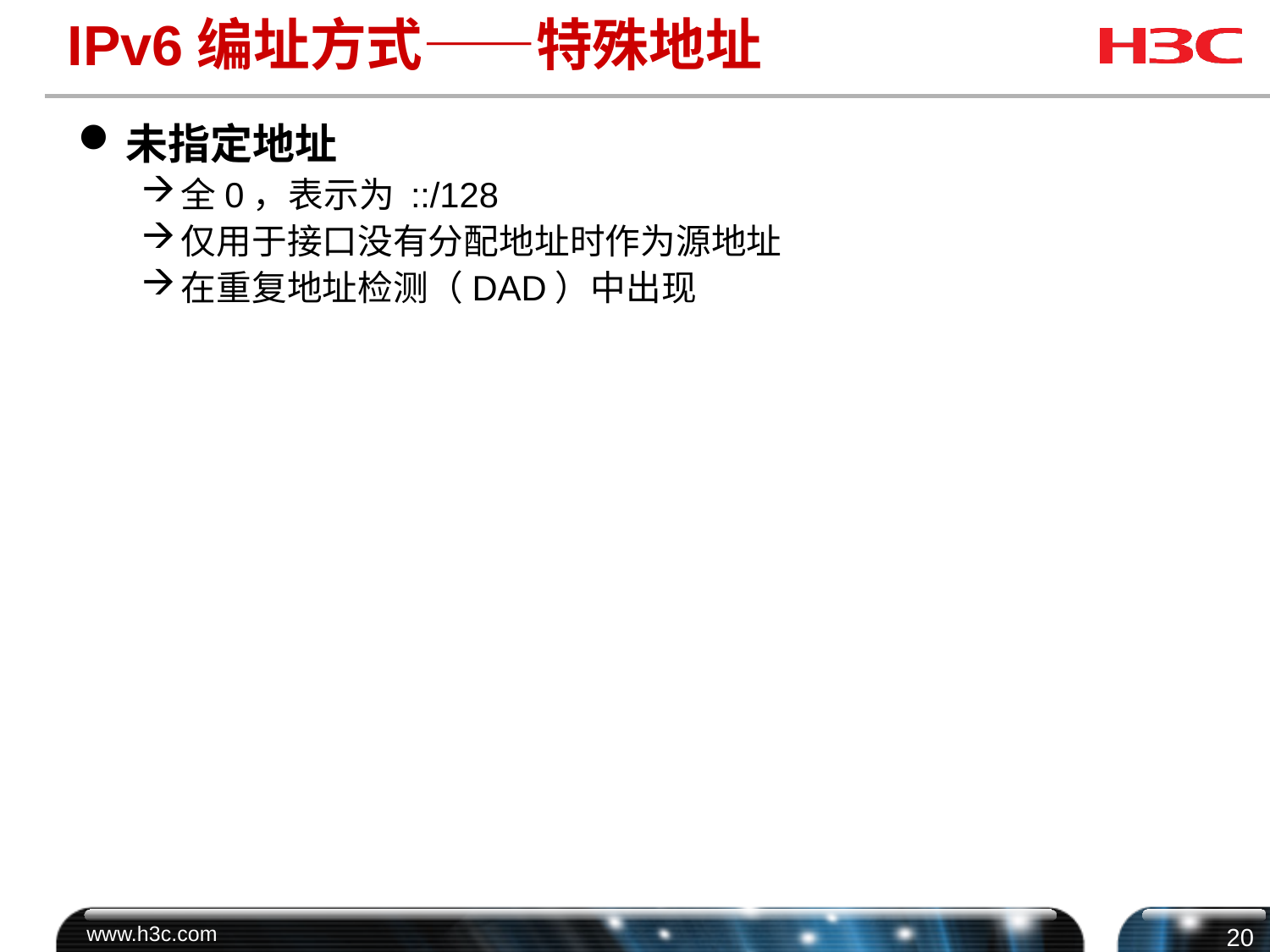

# IPv6编址方式——特殊地址
未指定地址
全0，表示为 ::/128
仅用于接口没有分配地址时作为源地址
在重复地址检测（DAD）中出现